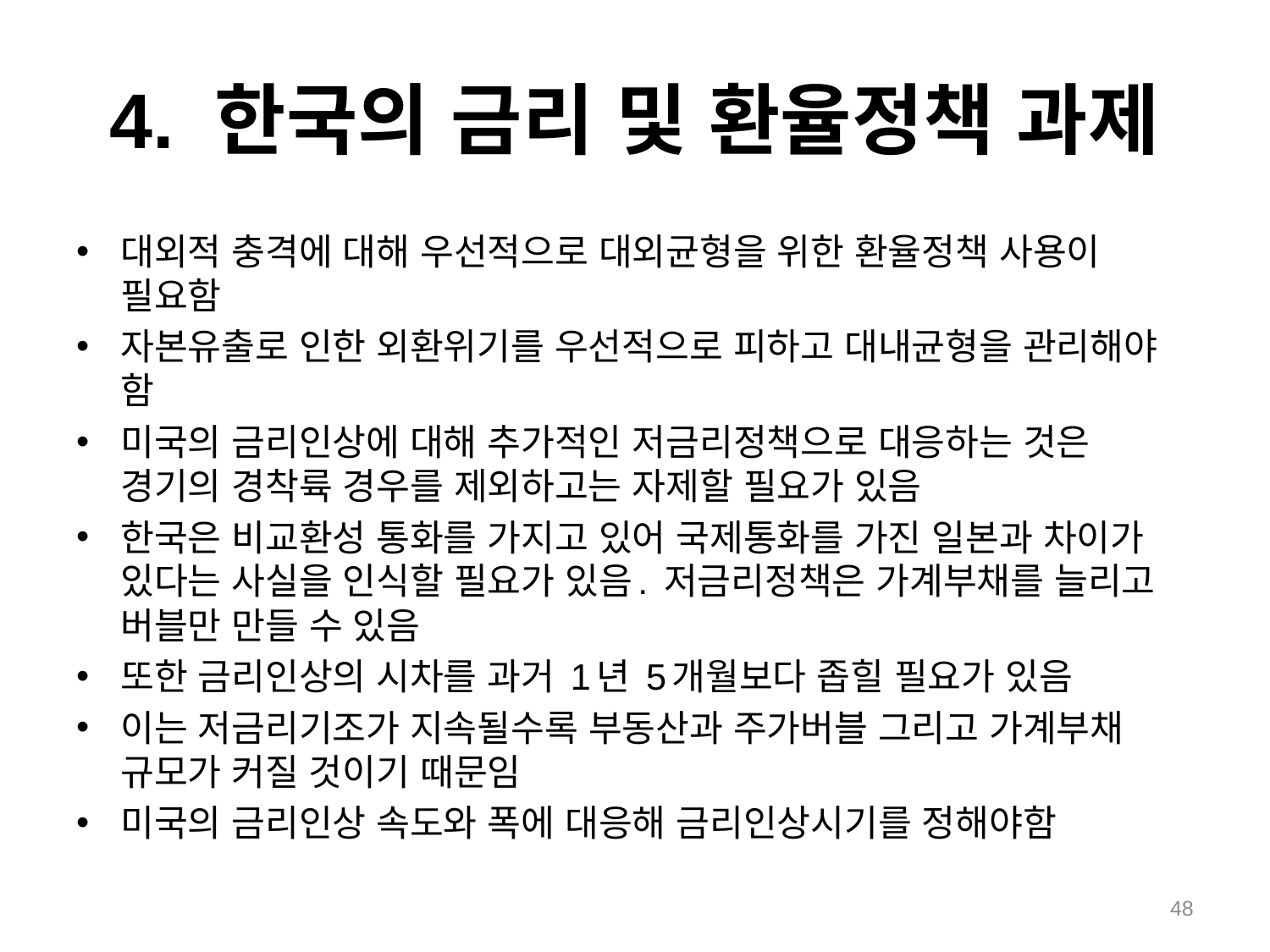

# 4. 한국의 금리 및 환율정책 과제
대외적 충격에 대해 우선적으로 대외균형을 위한 환율정책 사용이 필요함
자본유출로 인한 외환위기를 우선적으로 피하고 대내균형을 관리해야 함
미국의 금리인상에 대해 추가적인 저금리정책으로 대응하는 것은 경기의 경착륙 경우를 제외하고는 자제할 필요가 있음
한국은 비교환성 통화를 가지고 있어 국제통화를 가진 일본과 차이가 있다는 사실을 인식할 필요가 있음. 저금리정책은 가계부채를 늘리고 버블만 만들 수 있음
또한 금리인상의 시차를 과거 1년 5개월보다 좁힐 필요가 있음
이는 저금리기조가 지속될수록 부동산과 주가버블 그리고 가계부채 규모가 커질 것이기 때문임
미국의 금리인상 속도와 폭에 대응해 금리인상시기를 정해야함

48